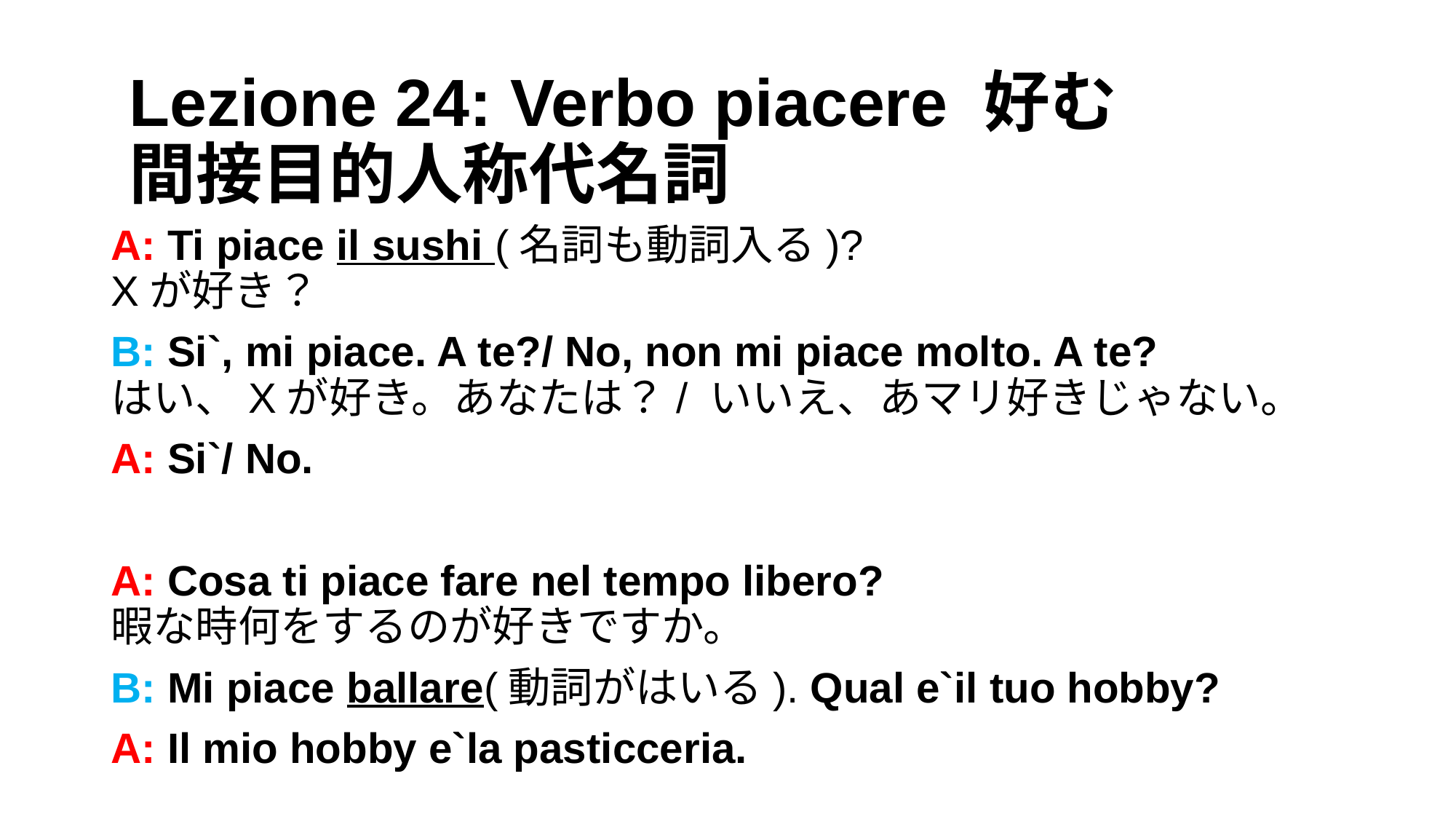

Lezione 24: Verbo piacere 好む
間接目的人称代名詞
A: Ti piace il sushi (名詞も動詞入る)?
Xが好き？
B: Si`, mi piace. A te?/ No, non mi piace molto. A te?
はい、Xが好き。あなたは？/ いいえ、あマリ好きじゃない。
A: Si`/ No.

A: Cosa ti piace fare nel tempo libero?
暇な時何をするのが好きですか。
B: Mi piace ballare(動詞がはいる). Qual e`il tuo hobby?
A: Il mio hobby e`la pasticceria.